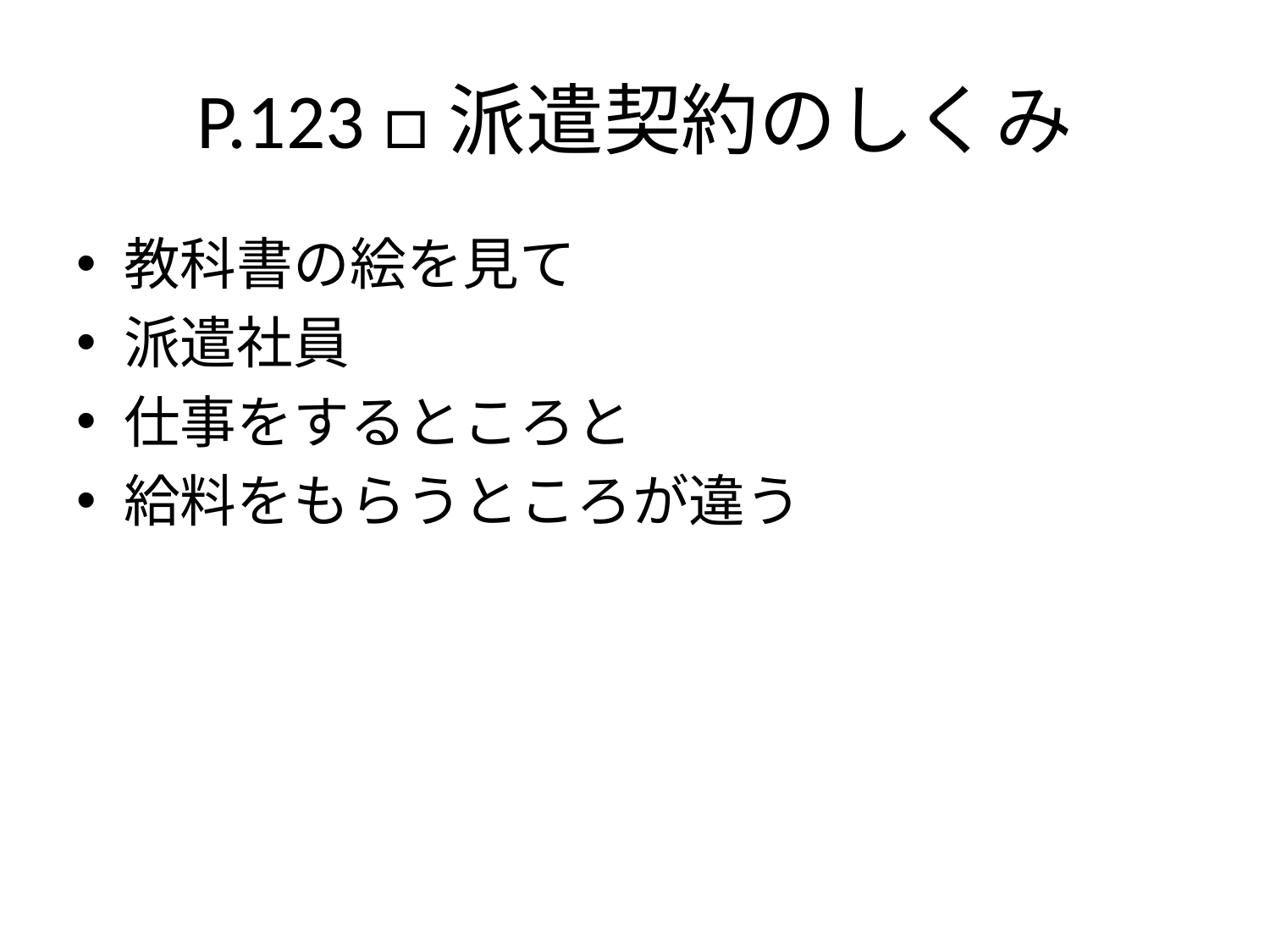

# P.123 □派遣契約のしくみ
教科書の絵を見て
派遣社員
仕事をするところと
給料をもらうところが違う